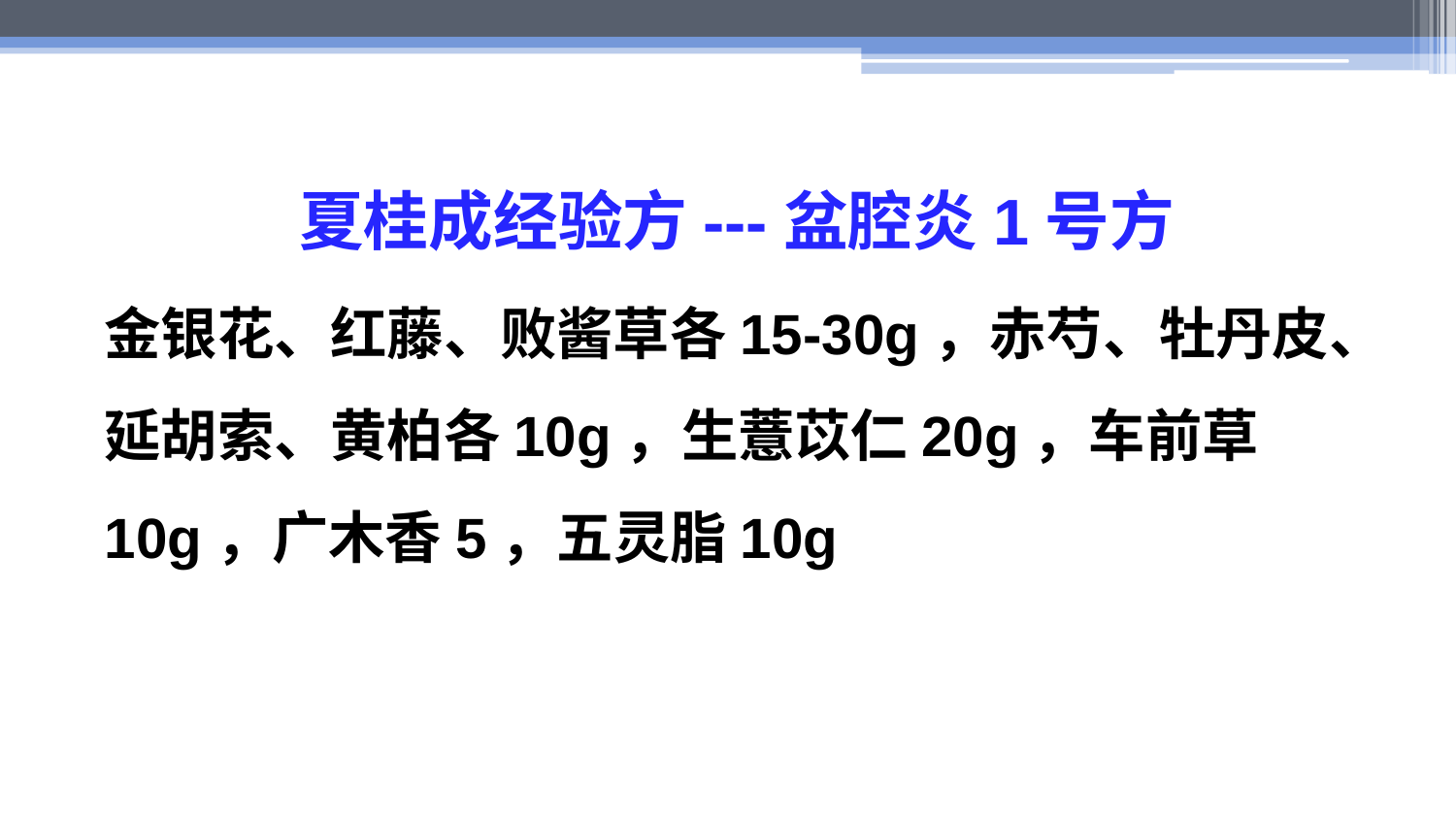

夏桂成经验方---盆腔炎1号方
金银花、红藤、败酱草各15-30g，赤芍、牡丹皮、延胡索、黄柏各10g，生薏苡仁20g，车前草10g，广木香5，五灵脂10g